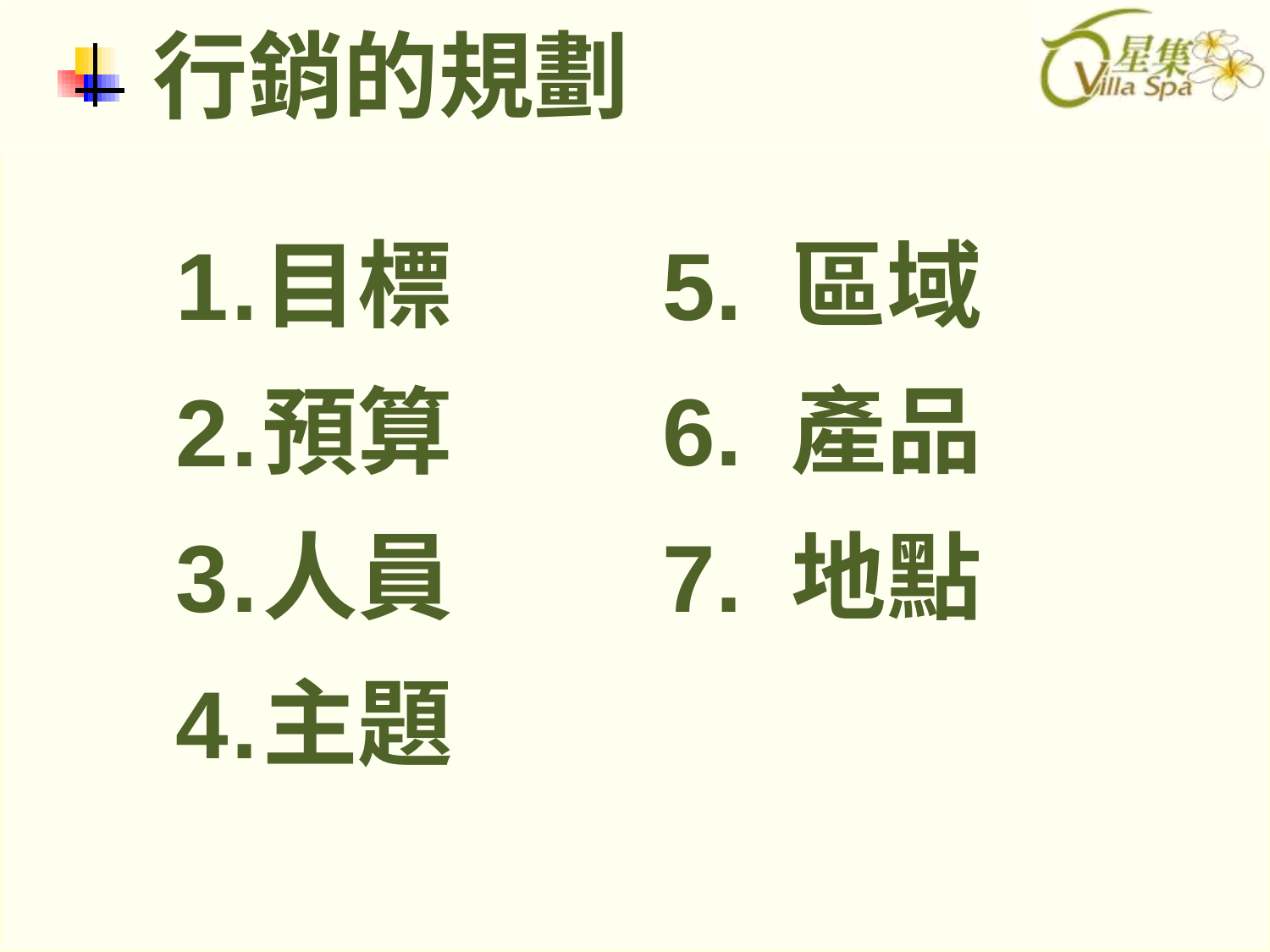

# 行銷的規劃
目標
預算
人員
主題
5. 區域
6. 產品
7. 地點